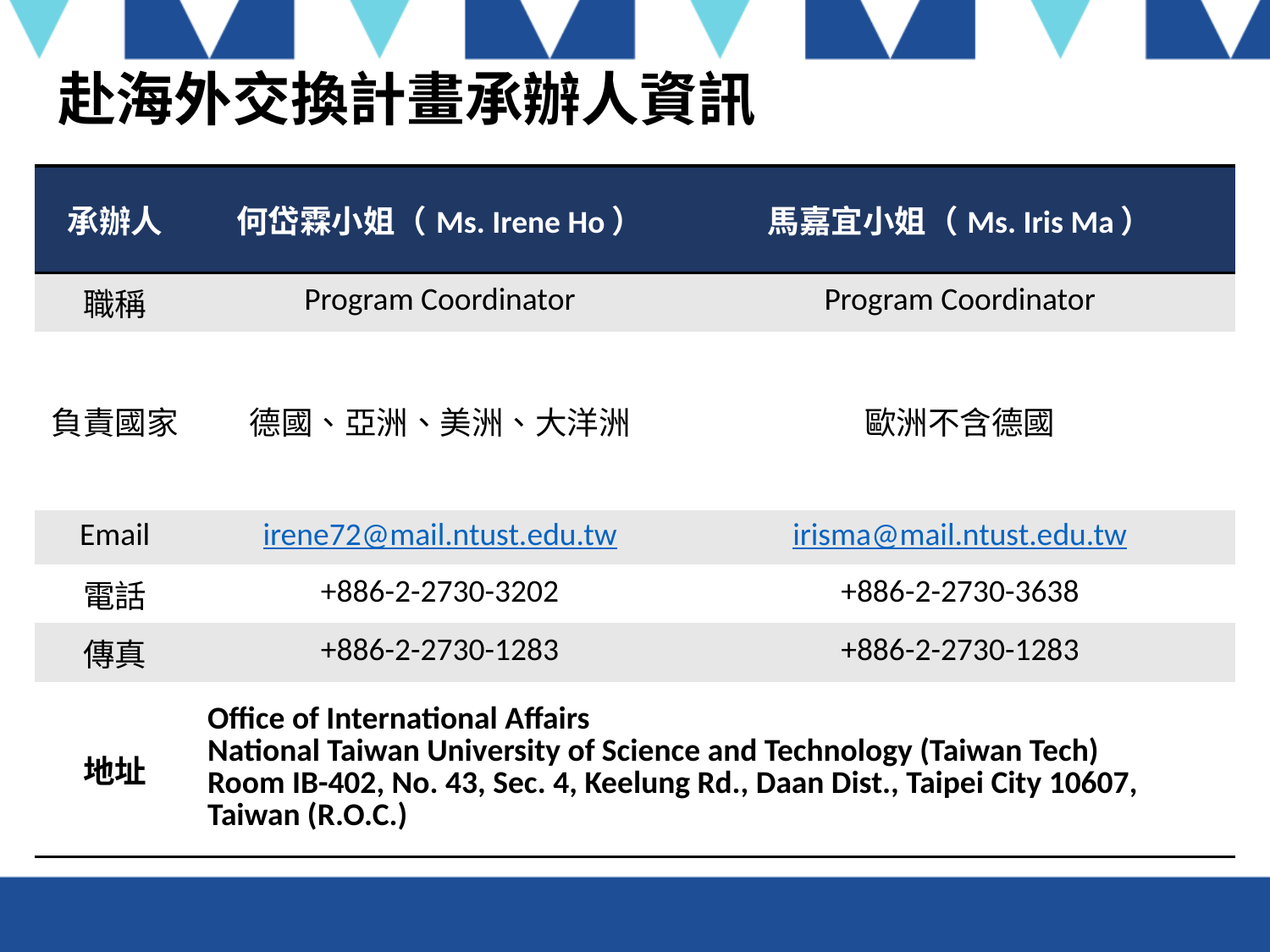

# 赴海外交換計畫承辦人資訊
| 承辦人 | 何岱霖小姐（Ms. Irene Ho） | 馬嘉宜小姐（Ms. Iris Ma） |
| --- | --- | --- |
| 職稱 | Program Coordinator | Program Coordinator |
| 負責國家 | 德國、亞洲、美洲、大洋洲 | 歐洲不含德國 |
| Email | irene72@mail.ntust.edu.tw | irisma@mail.ntust.edu.tw |
| 電話 | +886-2-2730-3202 | +886-2-2730-3638 |
| 傳真 | +886-2-2730-1283 | +886-2-2730-1283 |
| 地址 | Office of International Affairs National Taiwan University of Science and Technology (Taiwan Tech) Room IB-402, No. 43, Sec. 4, Keelung Rd., Daan Dist., Taipei City 10607, Taiwan (R.O.C.) |  |